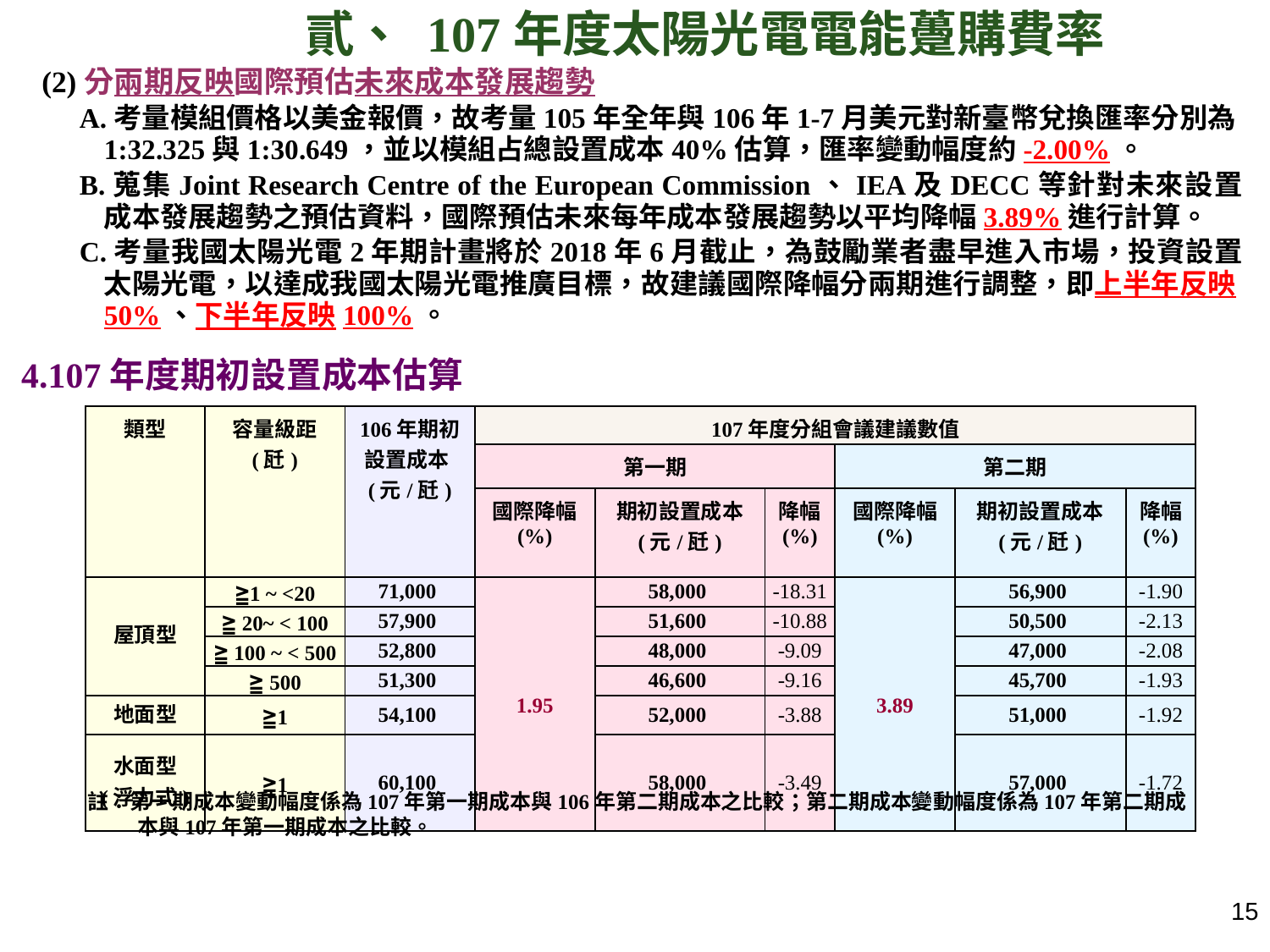

貳、 107年度太陽光電電能躉購費率
(2)分兩期反映國際預估未來成本發展趨勢
A.考量模組價格以美金報價，故考量105年全年與106年1-7月美元對新臺幣兌換匯率分別為1:32.325與1:30.649，並以模組占總設置成本40%估算，匯率變動幅度約-2.00%。
B.蒐集Joint Research Centre of the European Commission、IEA及DECC等針對未來設置成本發展趨勢之預估資料，國際預估未來每年成本發展趨勢以平均降幅3.89%進行計算。
C.考量我國太陽光電2年期計畫將於2018年6月截止，為鼓勵業者盡早進入市場，投資設置太陽光電，以達成我國太陽光電推廣目標，故建議國際降幅分兩期進行調整，即上半年反映50%、下半年反映100%。
4.107年度期初設置成本估算
| 類型 | 容量級距 (瓩) | 106年期初設置成本(元/瓩) | 107年度分組會議建議數值 |  |  |  |  |  |
| --- | --- | --- | --- | --- | --- | --- | --- | --- |
|  |  |  | 第一期 |  |  | 第二期 |  |  |
|  |  |  | 國際降幅 (%) | 期初設置成本 (元/瓩) | 降幅 (%) | 國際降幅 (%) | 期初設置成本 (元/瓩) | 降幅 (%) |
| 屋頂型 | ≧1 ~ <20 | 71,000 | 1.95 | 58,000 | -18.31 | 3.89 | 56,900 | -1.90 |
|  | ≧ 20~ < 100 | 57,900 |  | 51,600 | -10.88 |  | 50,500 | -2.13 |
|  | ≧ 100 ~ < 500 | 52,800 |  | 48,000 | -9.09 |  | 47,000 | -2.08 |
|  | ≧ 500 | 51,300 |  | 46,600 | -9.16 |  | 45,700 | -1.93 |
| 地面型 | ≧1 | 54,100 |  | 52,000 | -3.88 |  | 51,000 | -1.92 |
| 水面型 (浮力式) | ≧1 | 60,100 |  | 58,000 | -3.49 |  | 57,000 | -1.72 |
註：第一期成本變動幅度係為107年第一期成本與106年第二期成本之比較；第二期成本變動幅度係為107年第二期成本與107年第一期成本之比較。
15